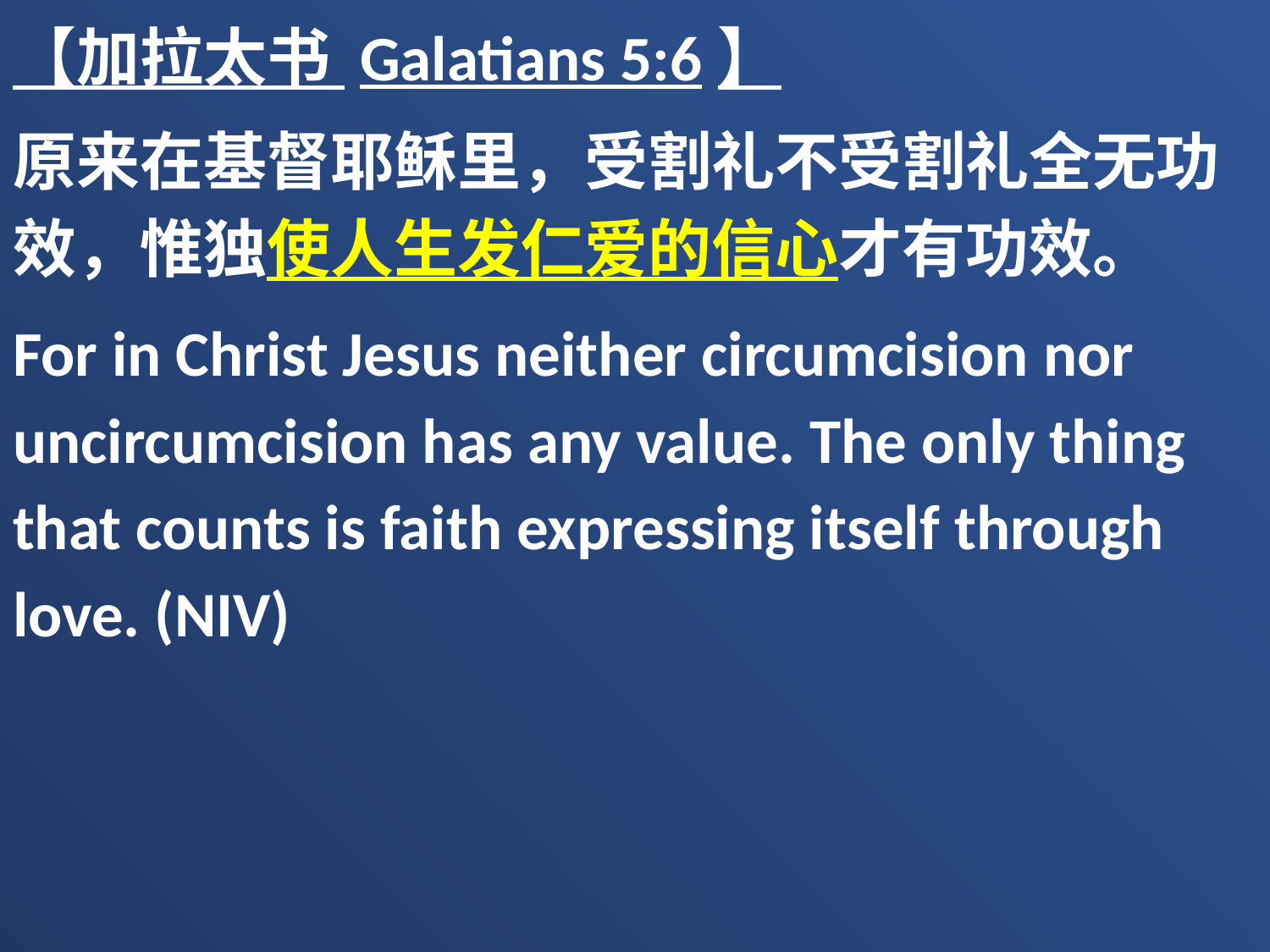

【加拉太书 Galatians 5:6】
原来在基督耶稣里，受割礼不受割礼全无功效，惟独使人生发仁爱的信心才有功效。
For in Christ Jesus neither circumcision nor uncircumcision has any value. The only thing that counts is faith expressing itself through love. (NIV)